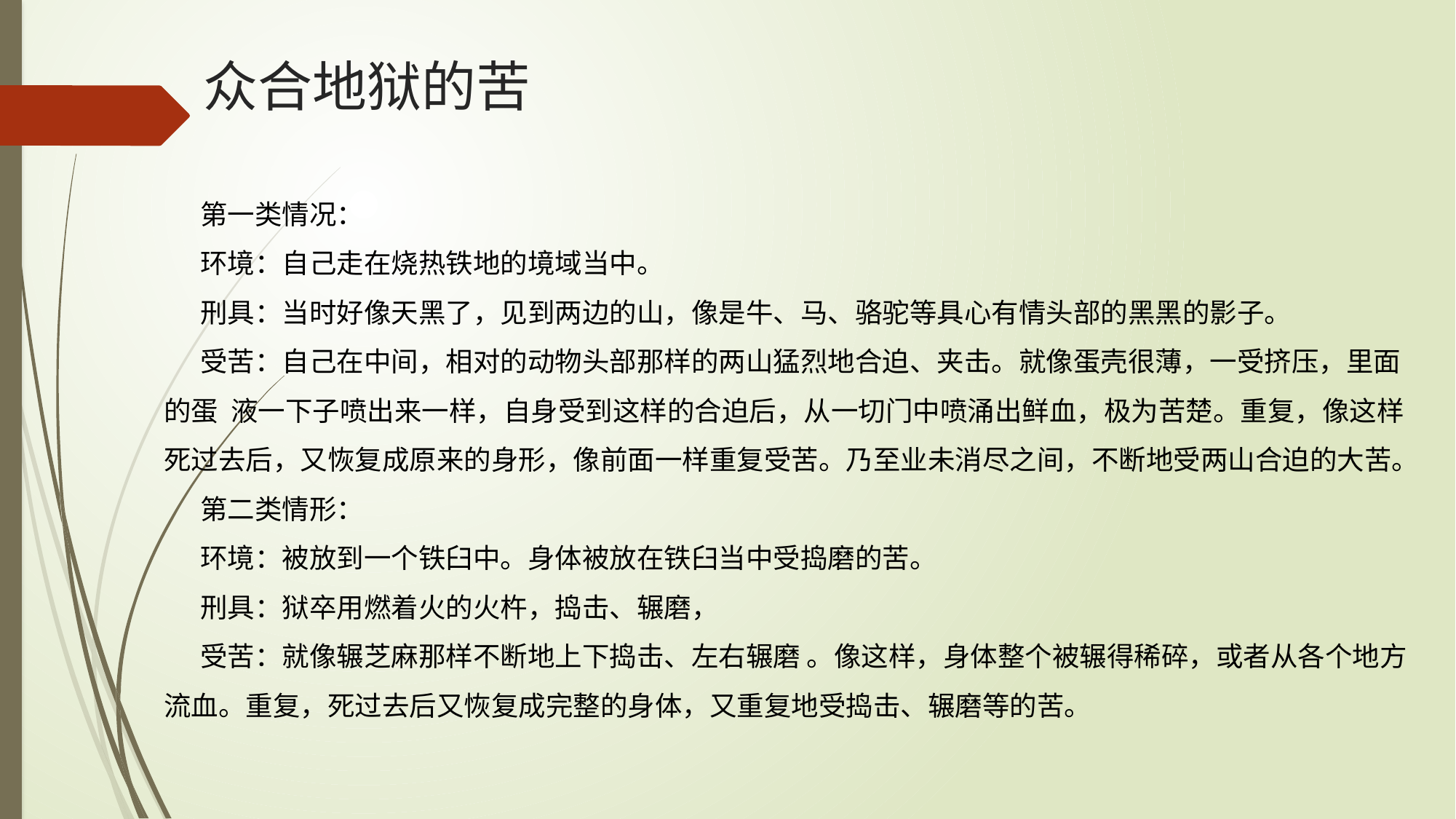

# 众合地狱的苦
第一类情况：
环境：自己走在烧热铁地的境域当中。
刑具：当时好像天黑了，见到两边的山，像是牛、马、骆驼等具心有情头部的黑黑的影子。
受苦：自己在中间，相对的动物头部那样的两山猛烈地合迫、夹击。就像蛋壳很薄，一受挤压，里面的蛋  液一下子喷出来一样，自身受到这样的合迫后，从一切门中喷涌出鲜血，极为苦楚。重复，像这样死过去后，又恢复成原来的身形，像前面一样重复受苦。乃至业未消尽之间，不断地受两山合迫的大苦。
第二类情形：
环境：被放到一个铁臼中。身体被放在铁臼当中受捣磨的苦。
刑具：狱卒用燃着火的火杵，捣击、辗磨，
受苦：就像辗芝麻那样不断地上下捣击、左右辗磨 。像这样，身体整个被辗得稀碎，或者从各个地方流血。重复，死过去后又恢复成完整的身体，又重复地受捣击、辗磨等的苦。